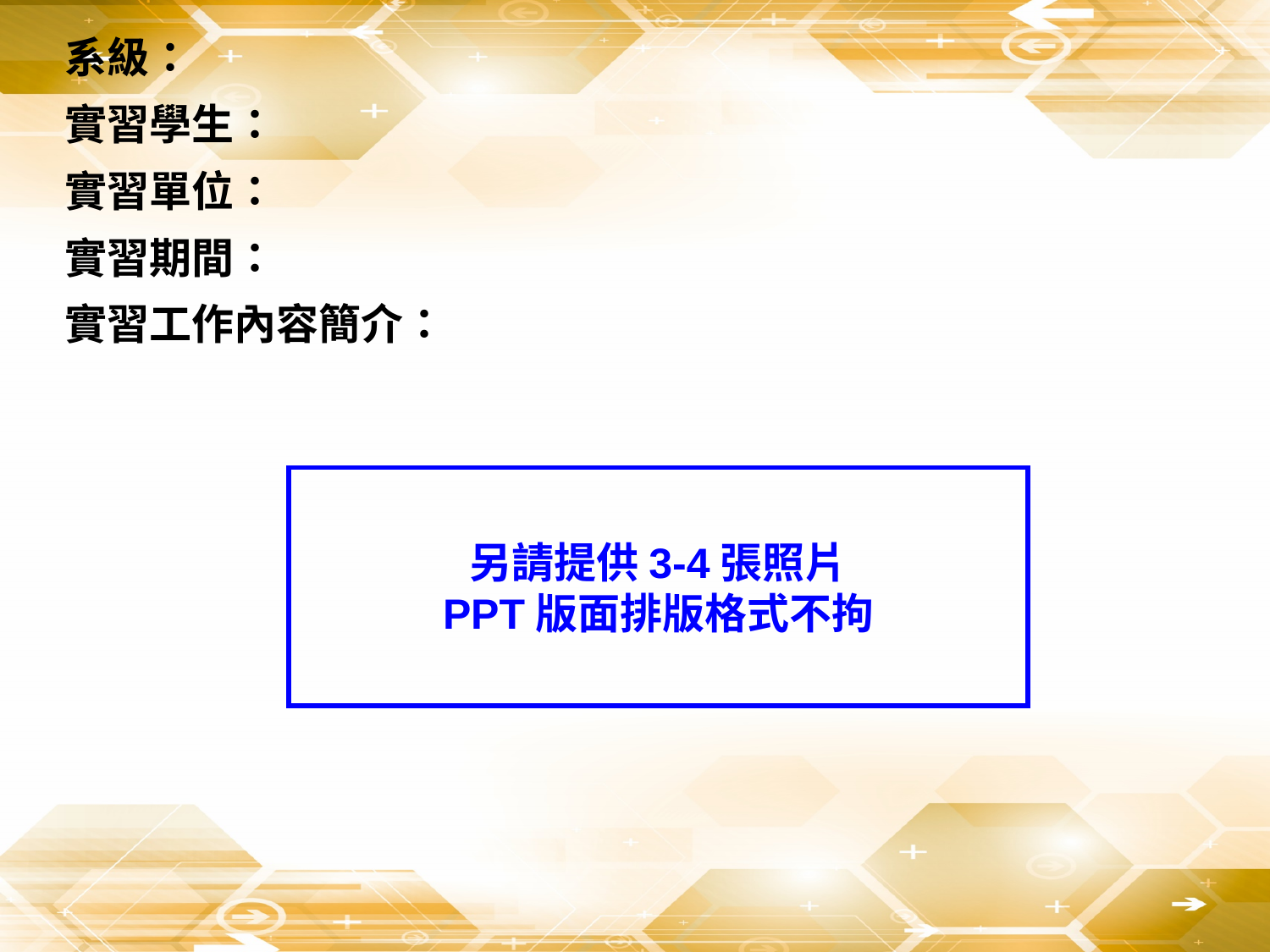

系級：
實習學生：
實習單位：
實習期間：
實習工作內容簡介：
另請提供3-4張照片
PPT版面排版格式不拘